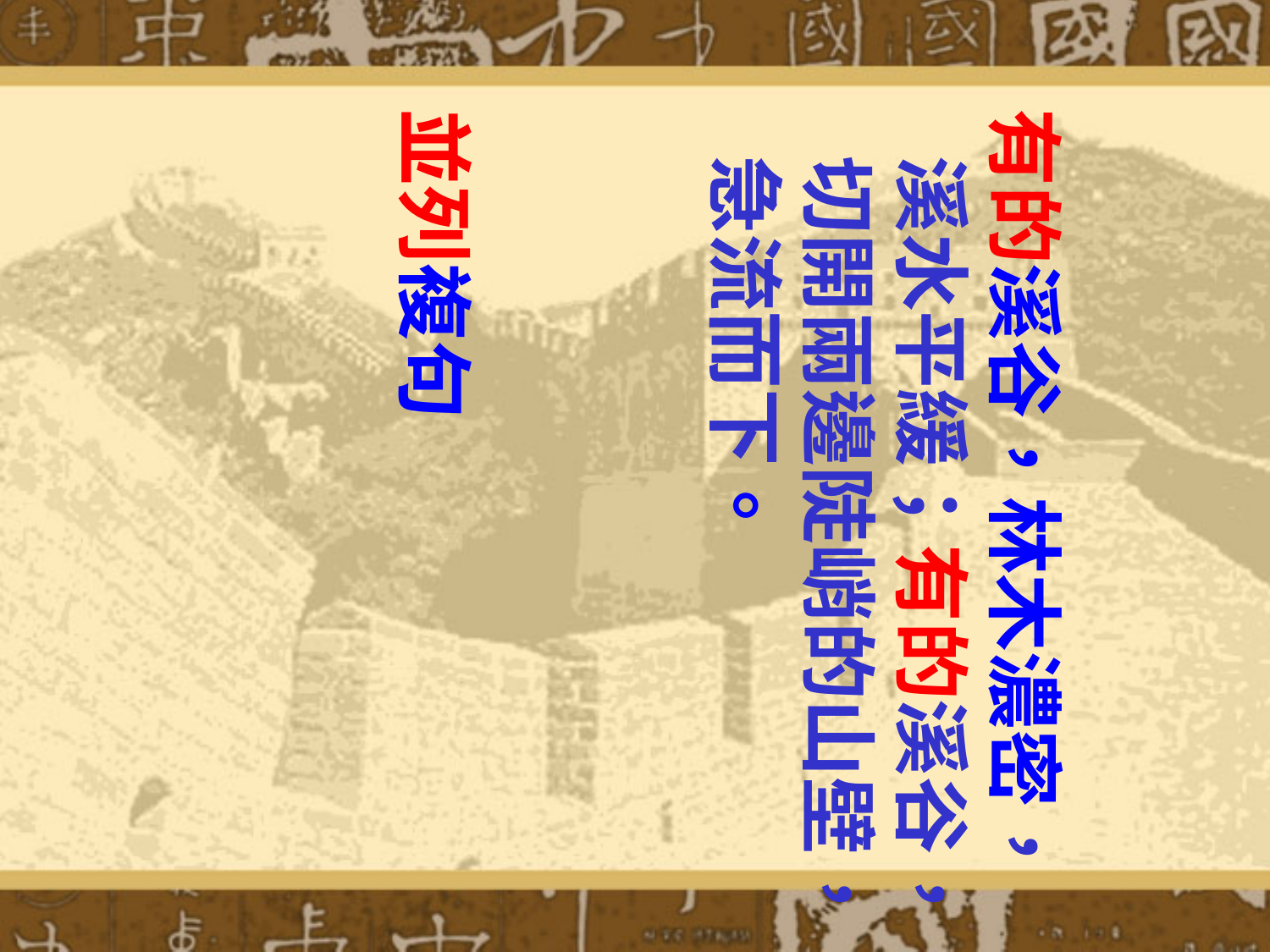

並列複句
有的溪谷，林木濃密，溪水平緩；有的溪谷，切開兩邊陡峭的山壁，急流而下。